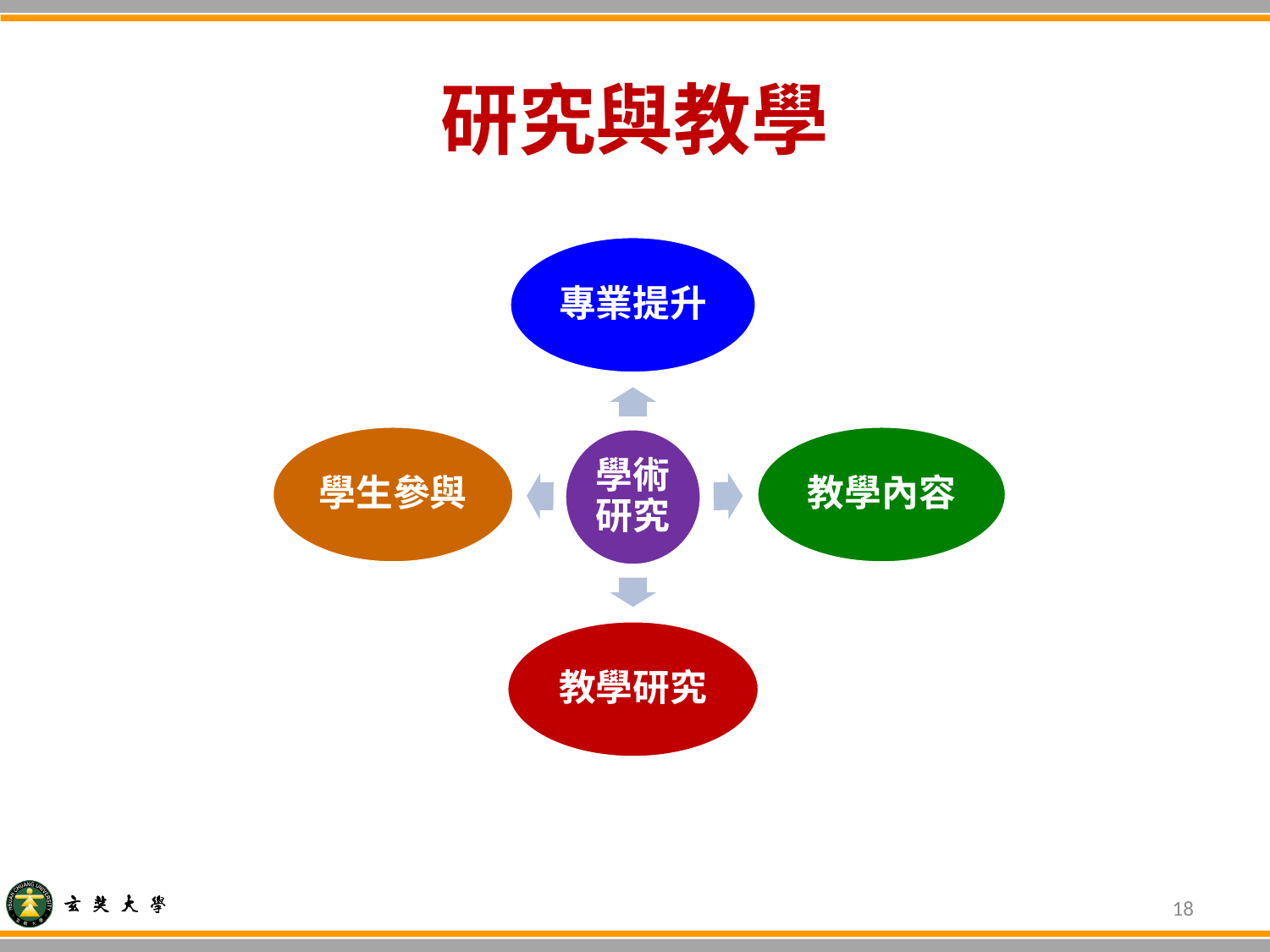

# 研究與教學
學術研究

專業提升

教學內容

教學研究

學生參與
18